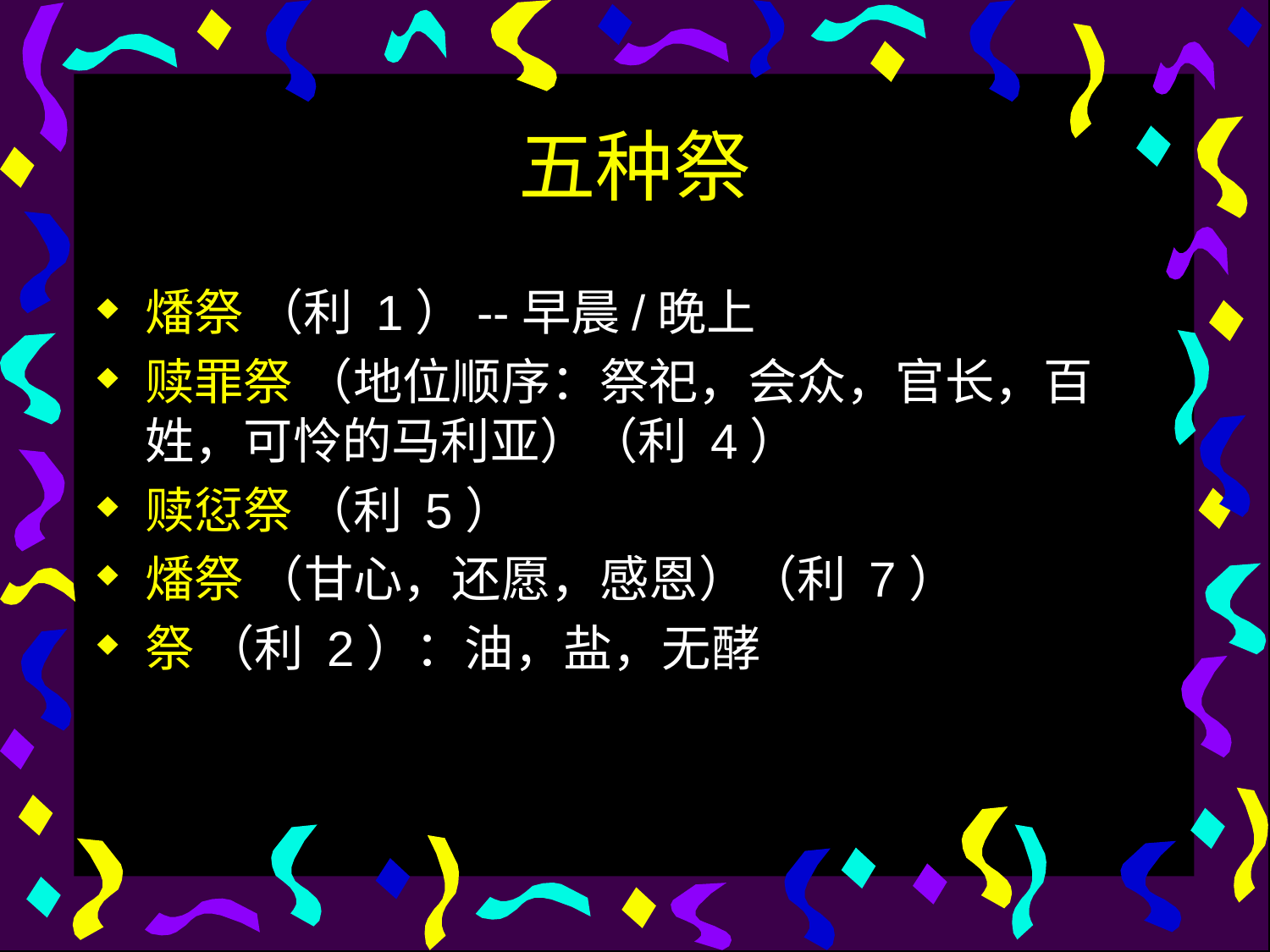

# 五种祭
燔祭 （利 1）--早晨/晚上
赎罪祭 （地位顺序：祭祀，会众，官长，百姓，可怜的马利亚）（利 4）
赎愆祭 （利 5）
燔祭 （甘心，还愿，感恩）（利 7）
祭 （利 2）：油，盐，无酵